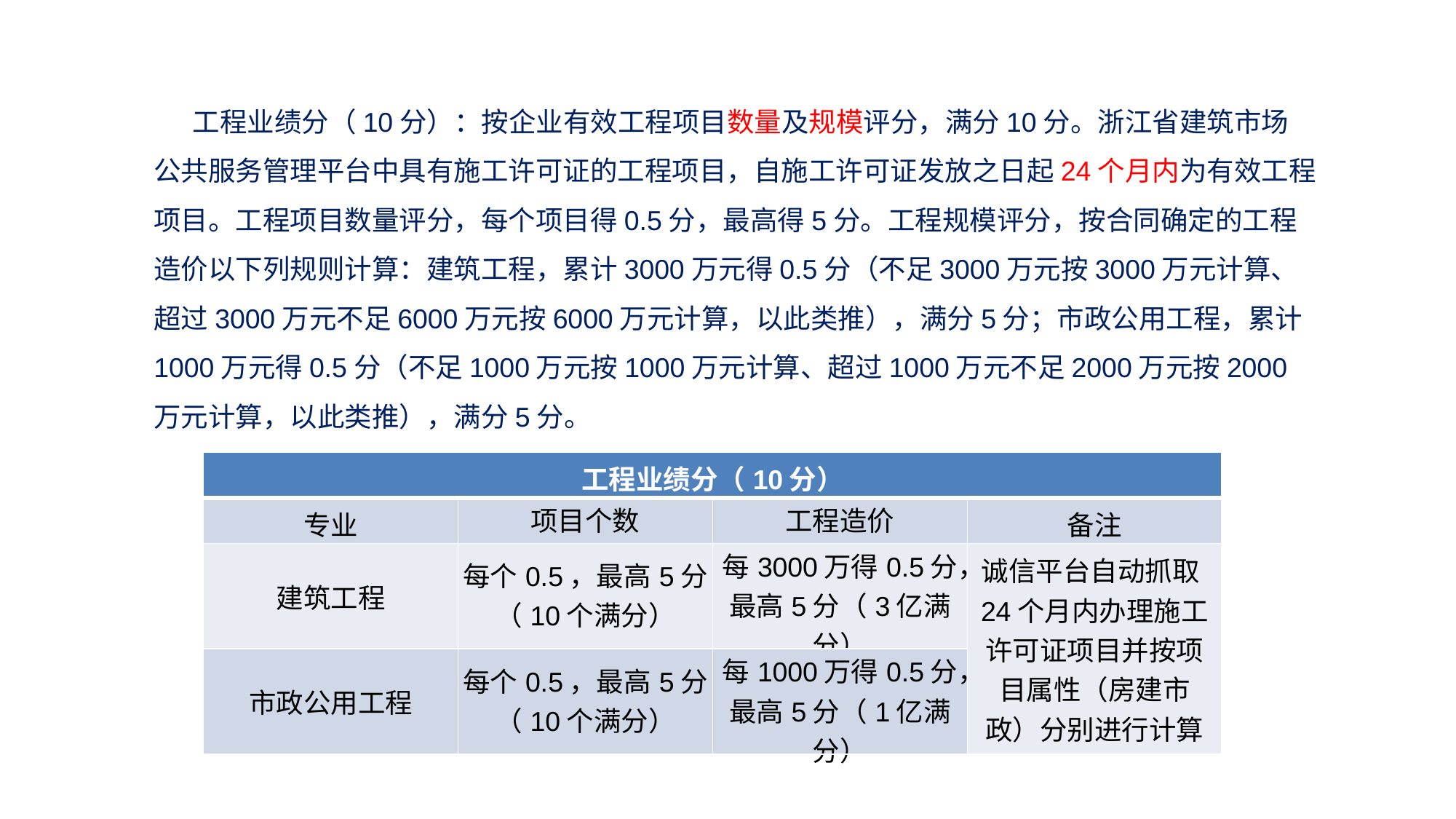

工程业绩分（10分）：按企业有效工程项目数量及规模评分，满分10分。浙江省建筑市场公共服务管理平台中具有施工许可证的工程项目，自施工许可证发放之日起24个月内为有效工程项目。工程项目数量评分，每个项目得0.5分，最高得5分。工程规模评分，按合同确定的工程造价以下列规则计算：建筑工程，累计3000万元得0.5分（不足3000万元按3000万元计算、超过3000万元不足6000万元按6000万元计算，以此类推），满分5分；市政公用工程，累计1000万元得0.5分（不足1000万元按1000万元计算、超过1000万元不足2000万元按2000万元计算，以此类推），满分5分。

| 工程业绩分（10分） |  |  |  |
| --- | --- | --- | --- |
| 专业 | 项目个数 | 工程造价 | 备注 |
| 建筑工程 | 每个0.5，最高5分（10个满分） | 每3000万得0.5分，最高5分（3亿满分） | 诚信平台自动抓取24个月内办理施工许可证项目并按项目属性（房建市政）分别进行计算 |
| 市政公用工程 | 每个0.5，最高5分（10个满分） | 每1000万得0.5分，最高5分（1亿满分） |  |